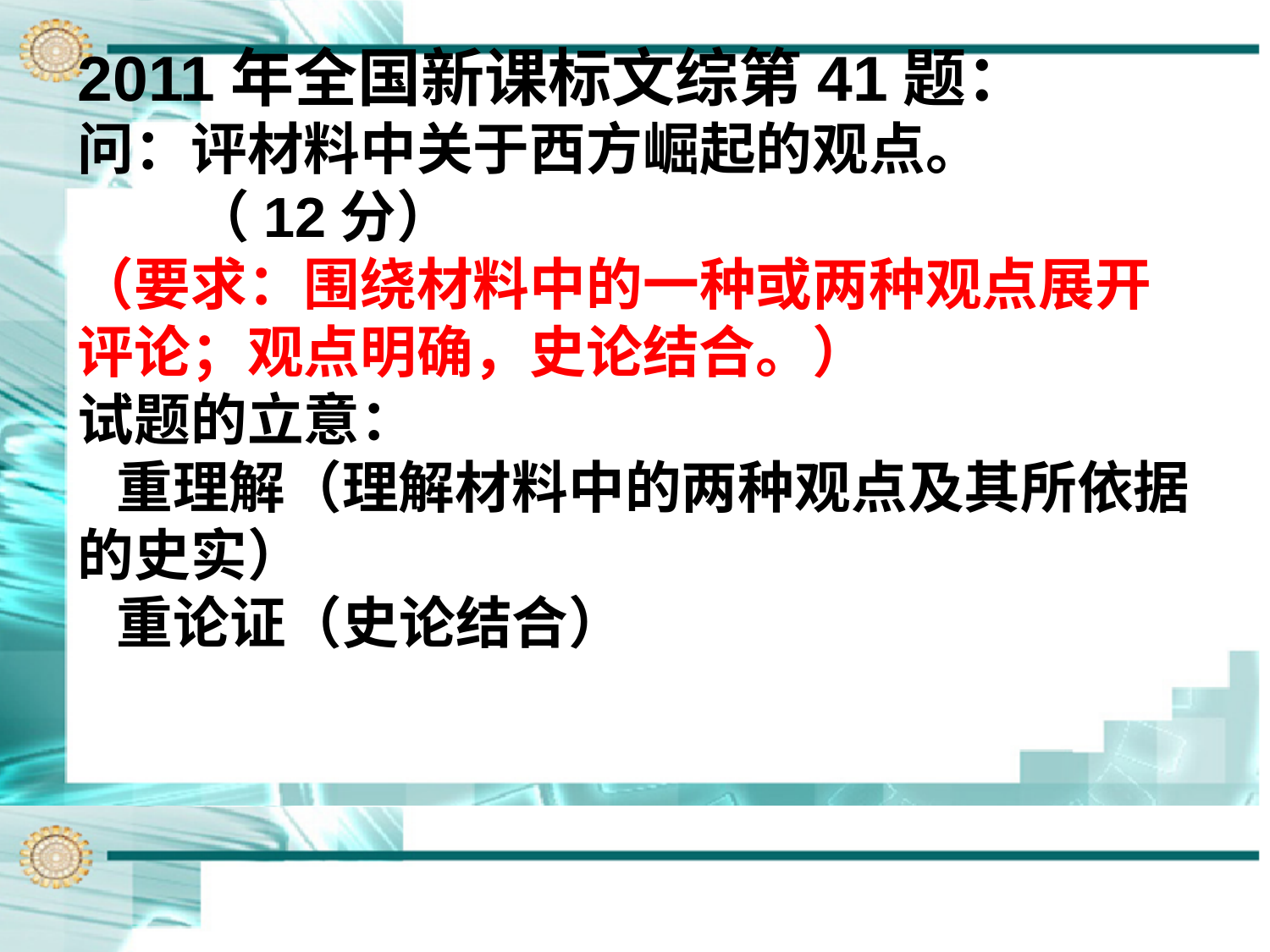

# 2011年全国新课标文综第41题： 问：评材料中关于西方崛起的观点。 （12分） （要求：围绕材料中的一种或两种观点展开评论；观点明确，史论结合。） 试题的立意： 重理解（理解材料中的两种观点及其所依据的史实） 重论证（史论结合）